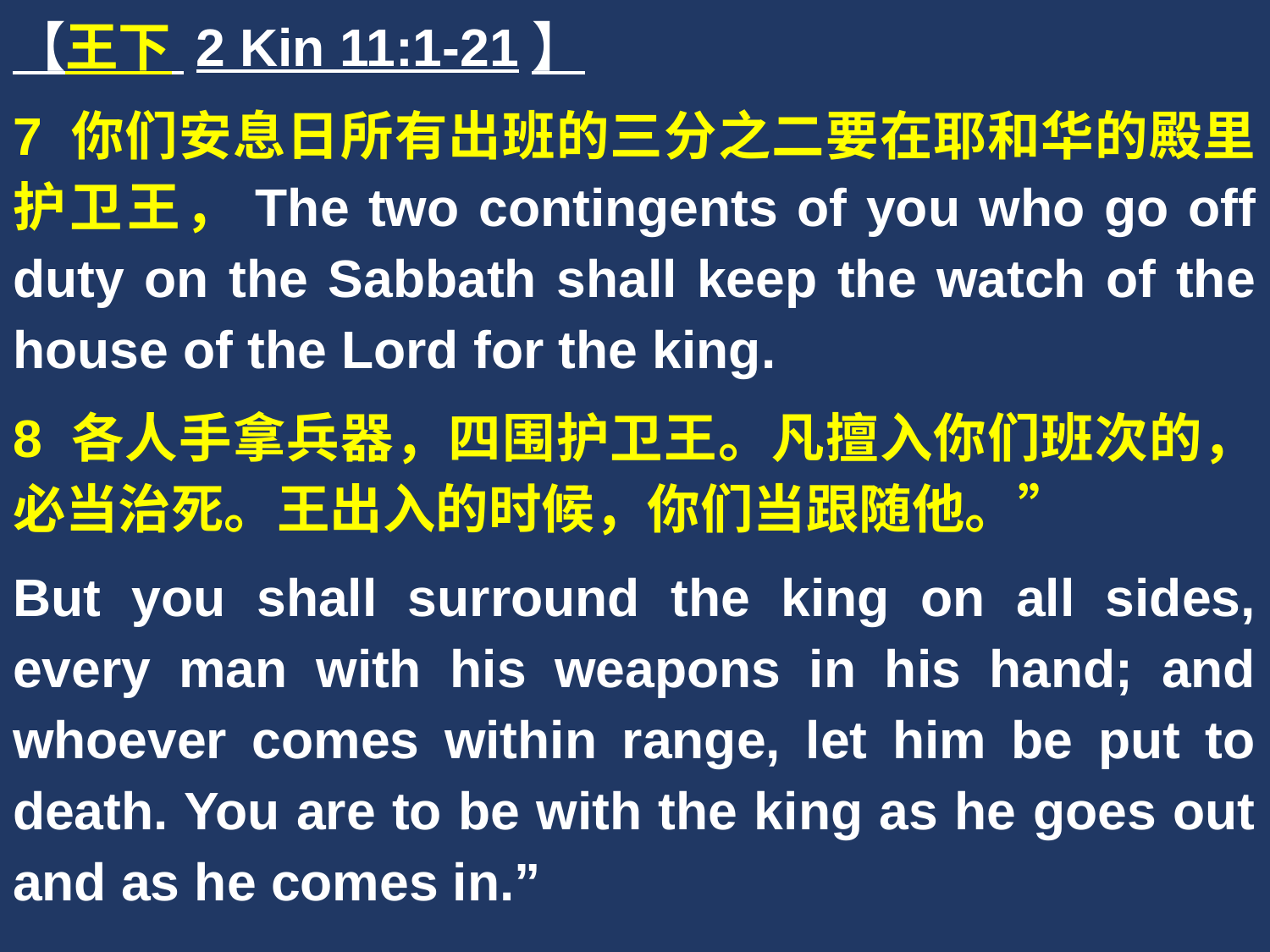

【王下 2 Kin 11:1-21】
7 你们安息日所有出班的三分之二要在耶和华的殿里护卫王，The two contingents of you who go off duty on the Sabbath shall keep the watch of the house of the Lord for the king.
8 各人手拿兵器，四围护卫王。凡擅入你们班次的，必当治死。王出入的时候，你们当跟随他。”
But you shall surround the king on all sides, every man with his weapons in his hand; and whoever comes within range, let him be put to death. You are to be with the king as he goes out and as he comes in.”